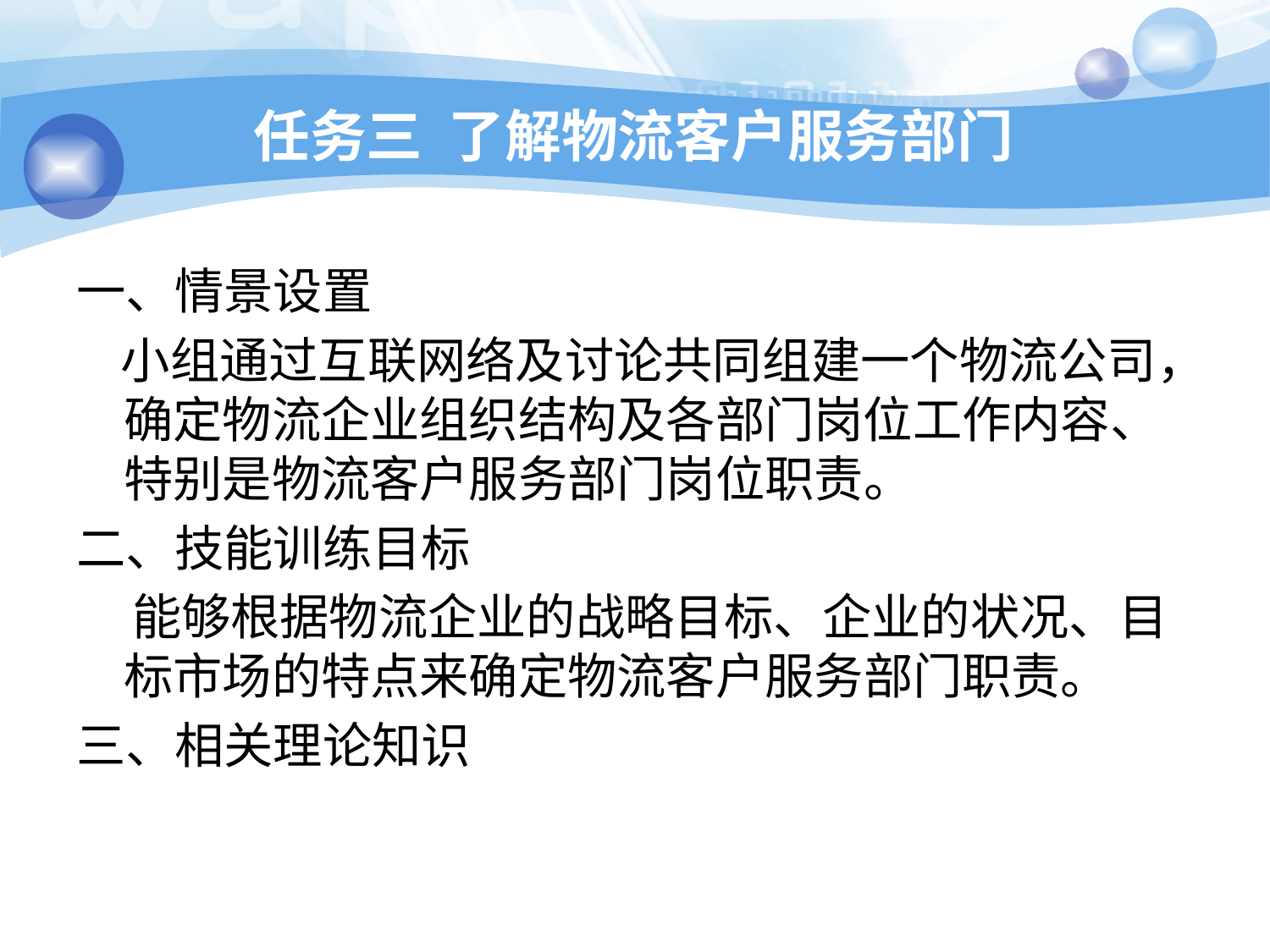

# 任务三  了解物流客户服务部门
一、情景设置
   小组通过互联网络及讨论共同组建一个物流公司，确定物流企业组织结构及各部门岗位工作内容、特别是物流客户服务部门岗位职责。
二、技能训练目标
    能够根据物流企业的战略目标、企业的状况、目标市场的特点来确定物流客户服务部门职责。
三、相关理论知识